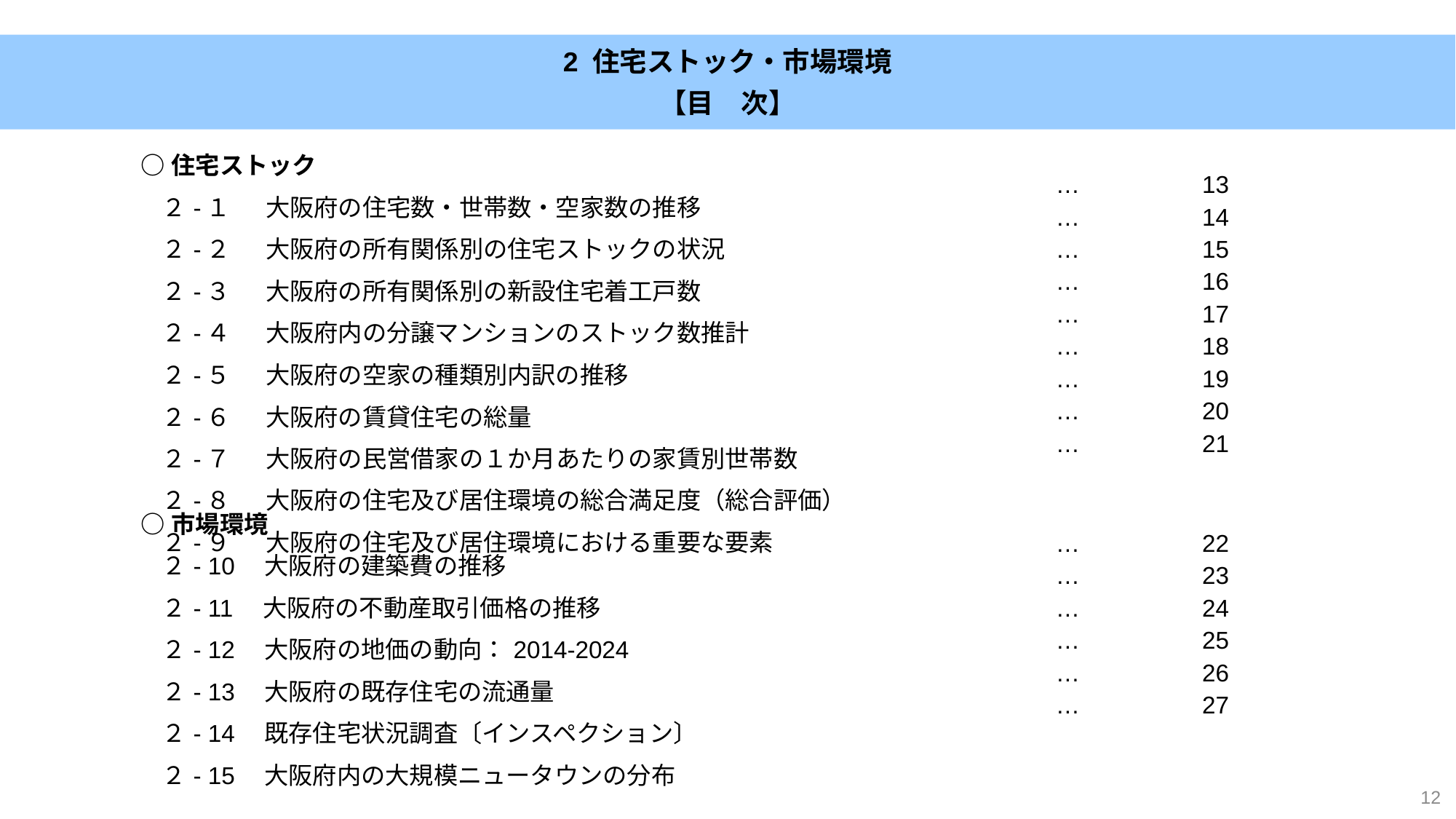

2 住宅ストック・市場環境
【目　次】

| ○住宅ストック ２-１　 大阪府の住宅数・世帯数・空家数の推移 ２-２　 大阪府の所有関係別の住宅ストックの状況 ２-３　 大阪府の所有関係別の新設住宅着工戸数 ２-４　 大阪府内の分譲マンションのストック数推計 ２-５　 大阪府の空家の種類別内訳の推移 ２-６　 大阪府の賃貸住宅の総量 ２-７　 大阪府の民営借家の１か月あたりの家賃別世帯数 ２-８　 大阪府の住宅及び居住環境の総合満足度（総合評価） ２-９　 大阪府の住宅及び居住環境における重要な要素 | … … … … … … … … … | 13 14 15 16 17 18 19 20 21 |
| --- | --- | --- |
| ○市場環境 ２- 10　大阪府の建築費の推移 ２- 11　大阪府の不動産取引価格の推移 ２- 12　大阪府の地価の動向：2014-2024 ２- 13　大阪府の既存住宅の流通量 ２- 14　既存住宅状況調査〔インスペクション〕 ２- 15　大阪府内の大規模ニュータウンの分布 | … … … … … … | 22 23 24 25 26 27 |
| --- | --- | --- |
12